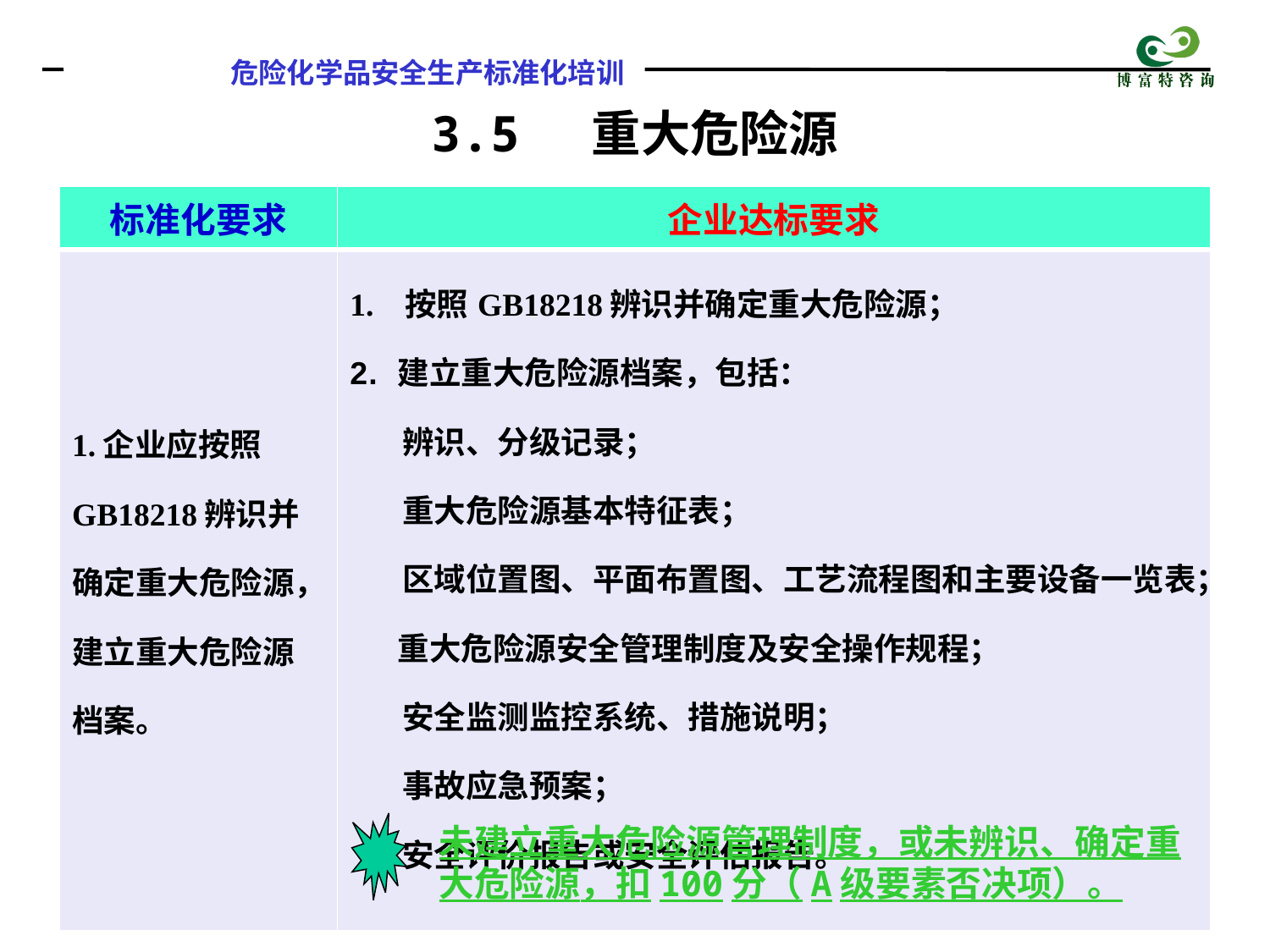

3.5  重大危险源
| 标准化要求 | 企业达标要求 |
| --- | --- |
| 1.企业应按照GB18218辨识并确定重大危险源，建立重大危险源档案。 | 1. 按照GB18218辨识并确定重大危险源； 建立重大危险源档案，包括： 辨识、分级记录； 重大危险源基本特征表； 区域位置图、平面布置图、工艺流程图和主要设备一览表；重大危险源安全管理制度及安全操作规程； 安全监测监控系统、措施说明； 事故应急预案； 安全评价报告或安全评估报告。 |

未建立重大危险源管理制度，或未辨识、确定重大危险源，扣100分（A级要素否决项）。